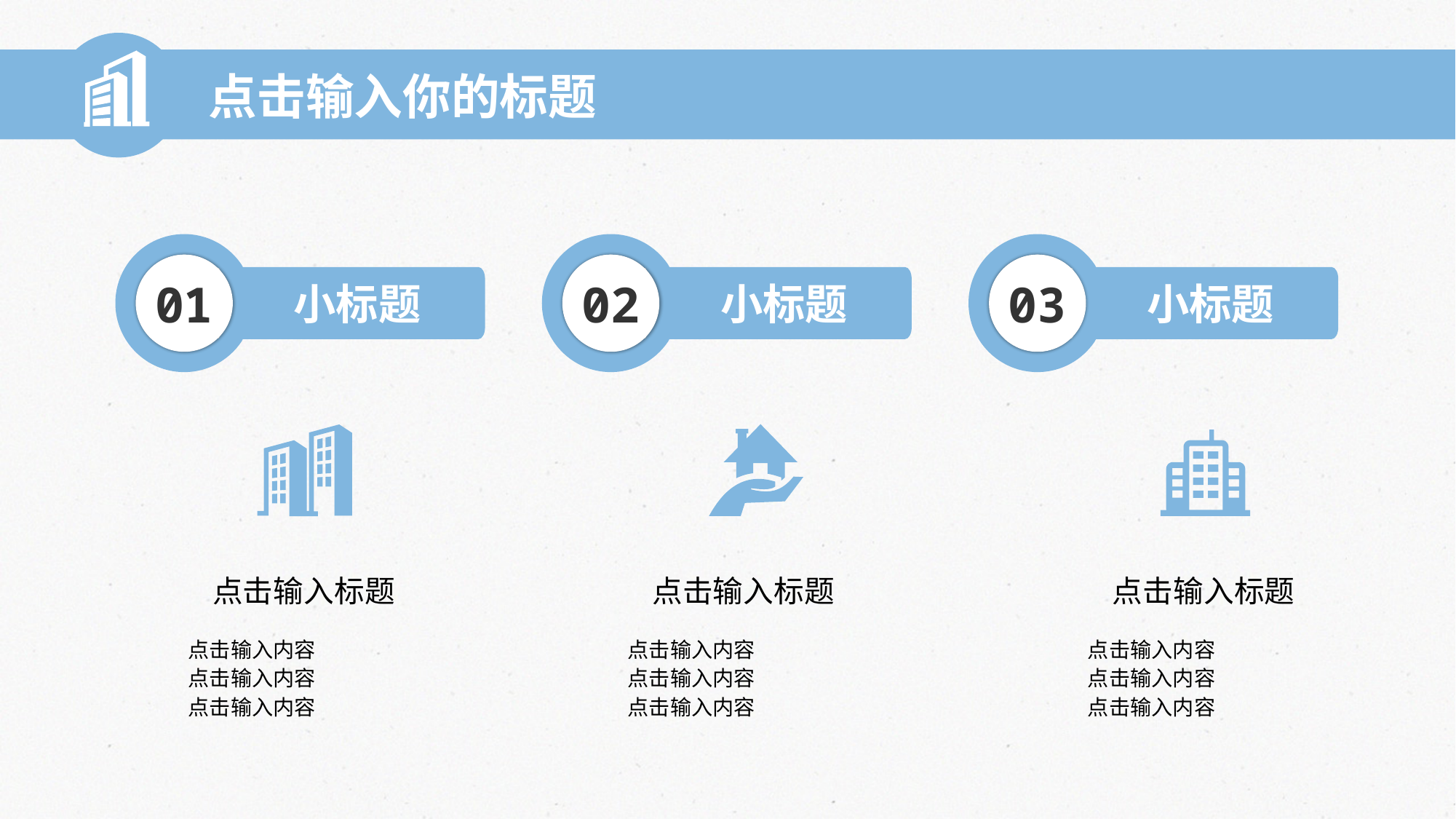

点击输入你的标题

01
小标题

02
小标题

03
小标题

点击输入标题
点击输入内容
点击输入内容
点击输入内容

点击输入标题
点击输入内容
点击输入内容
点击输入内容

点击输入标题
点击输入内容
点击输入内容
点击输入内容